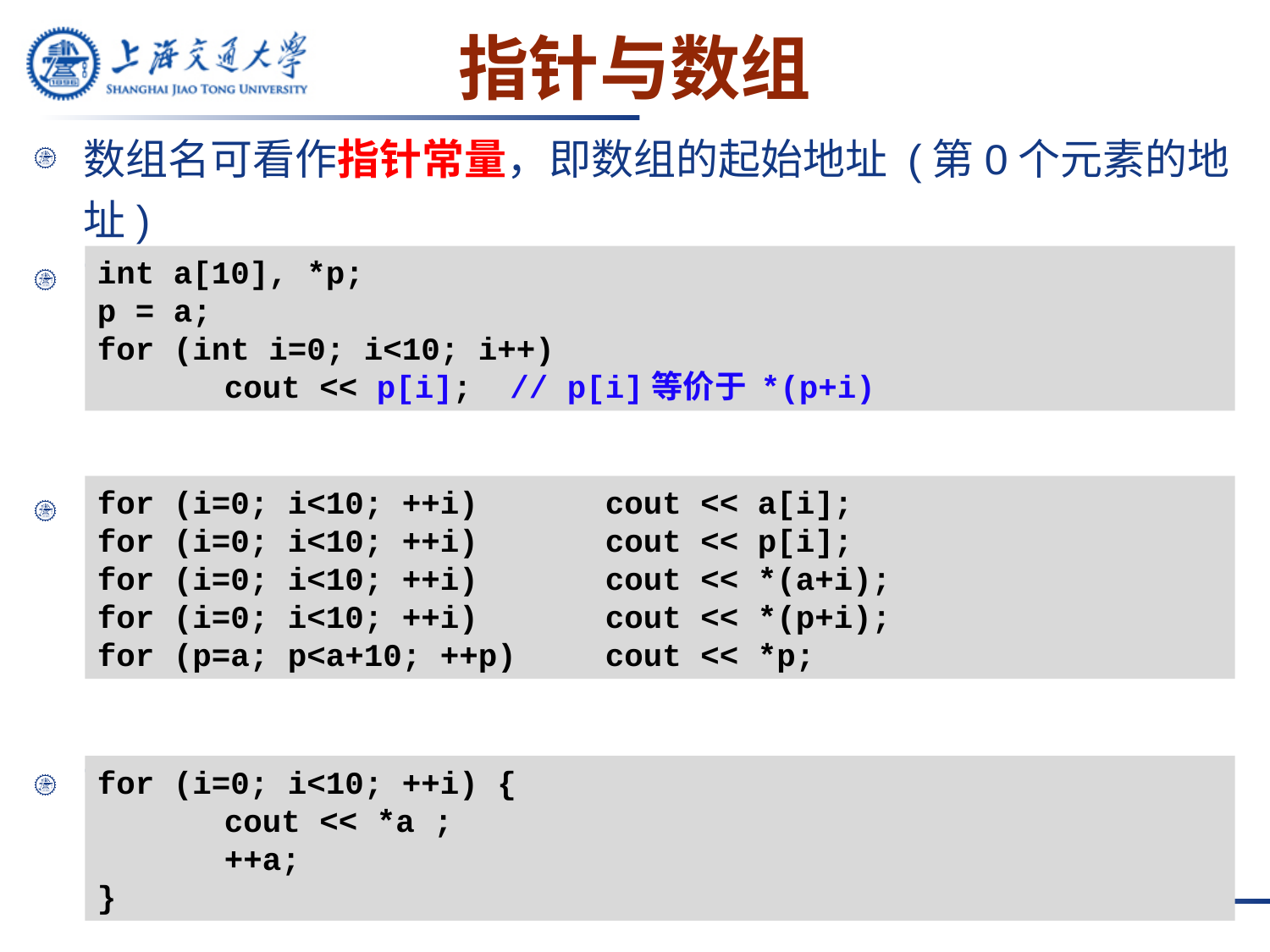

# 指针与数组
数组名可看作指针常量，即数组的起始地址 (第0个元素的地址)
可以对指针进行类似数组下标的操作

以下代码都是合法的

下列程序段有无问题？

int a[10], *p;
p = a;
for (int i=0; i<10; i++)
	cout << p[i];  // p[i]等价于 *(p+i)
for (i=0; i<10; ++i) 	cout << a[i];
for (i=0; i<10; ++i) 	cout << p[i];
for (i=0; i<10; ++i) 	cout << *(a+i);
for (i=0; i<10; ++i) 	cout << *(p+i);
for (p=a; p<a+10; ++p) 	cout << *p;
for (i=0; i<10; ++i) {
	cout << *a ;
     	++a;
}